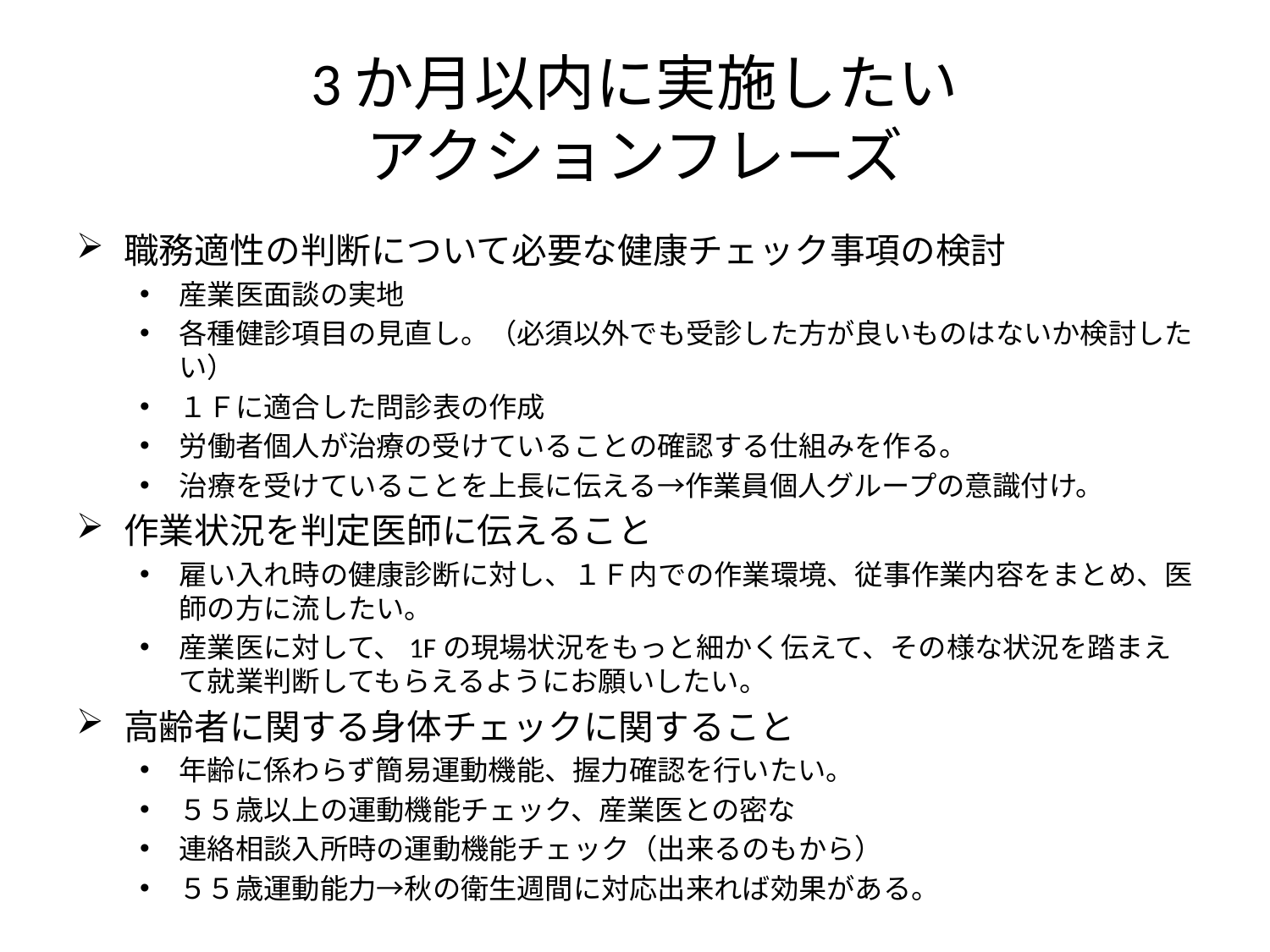

# 3か月以内に実施したい アクションフレーズ
職務適性の判断について必要な健康チェック事項の検討
産業医面談の実地
各種健診項目の見直し。（必須以外でも受診した方が良いものはないか検討したい）
１Ｆに適合した問診表の作成
労働者個人が治療の受けていることの確認する仕組みを作る。
治療を受けていることを上長に伝える→作業員個人グループの意識付け。
作業状況を判定医師に伝えること
雇い入れ時の健康診断に対し、１Ｆ内での作業環境、従事作業内容をまとめ、医師の方に流したい。
産業医に対して、1Fの現場状況をもっと細かく伝えて、その様な状況を踏まえて就業判断してもらえるようにお願いしたい。
高齢者に関する身体チェックに関すること
年齢に係わらず簡易運動機能、握力確認を行いたい。
５５歳以上の運動機能チェック、産業医との密な
連絡相談入所時の運動機能チェック（出来るのもから）
５５歳運動能力→秋の衛生週間に対応出来れば効果がある。